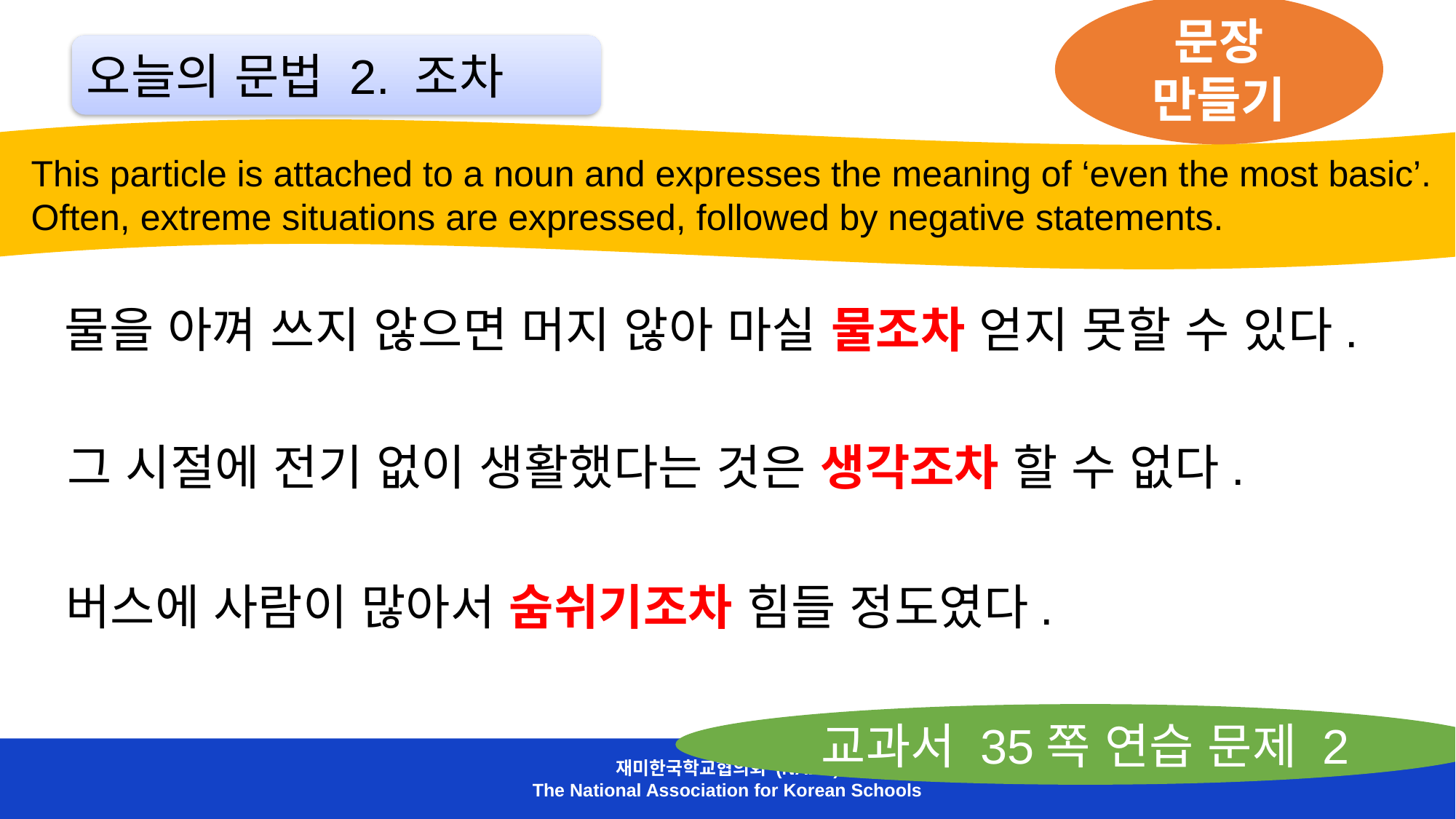

문장 만들기
오늘의 문법 2. 조차
  This particle is attached to a noun and expresses the meaning of ‘even the most basic’.
  Often, extreme situations are expressed, followed by negative statements.
물을 아껴 쓰지 않으면 머지 않아 마실 물조차 얻지 못할 수 있다.
그 시절에 전기 없이 생활했다는 것은 생각조차 할 수 없다.
버스에 사람이 많아서 숨쉬기조차 힘들 정도였다.
교과서 35쪽 연습 문제 2
재미한국학교협의회 (NAKS)
The National Association for Korean Schools